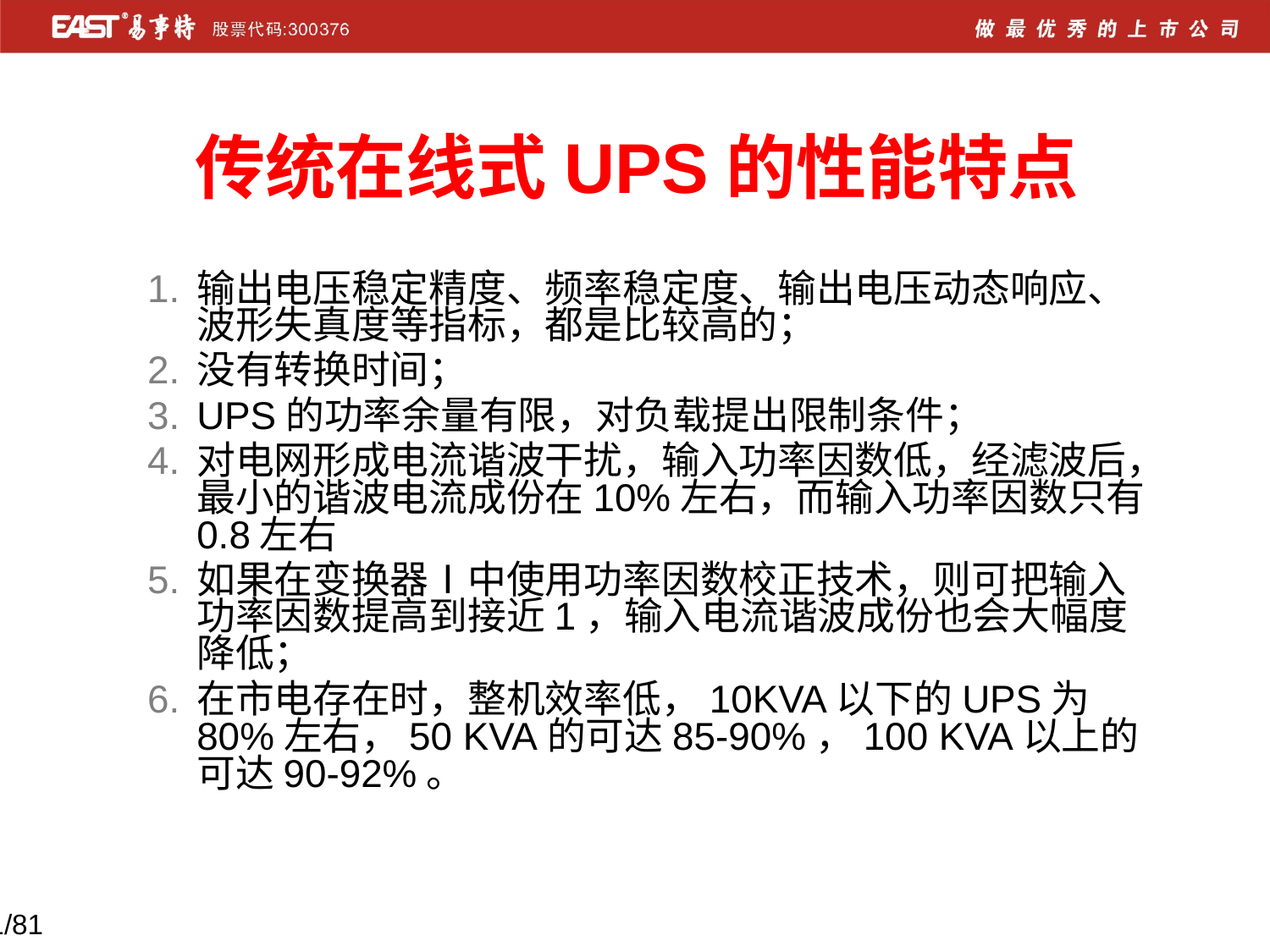

传统在线式UPS的性能特点
输出电压稳定精度、频率稳定度、输出电压动态响应、波形失真度等指标，都是比较高的；
没有转换时间；
UPS的功率余量有限，对负载提出限制条件；
对电网形成电流谐波干扰，输入功率因数低，经滤波后，最小的谐波电流成份在10%左右，而输入功率因数只有0.8左右
如果在变换器Ⅰ中使用功率因数校正技术，则可把输入功率因数提高到接近1，输入电流谐波成份也会大幅度降低；
在市电存在时，整机效率低，10KVA以下的UPS为80%左右，50 KVA的可达85-90%，100 KVA以上的可达90-92%。